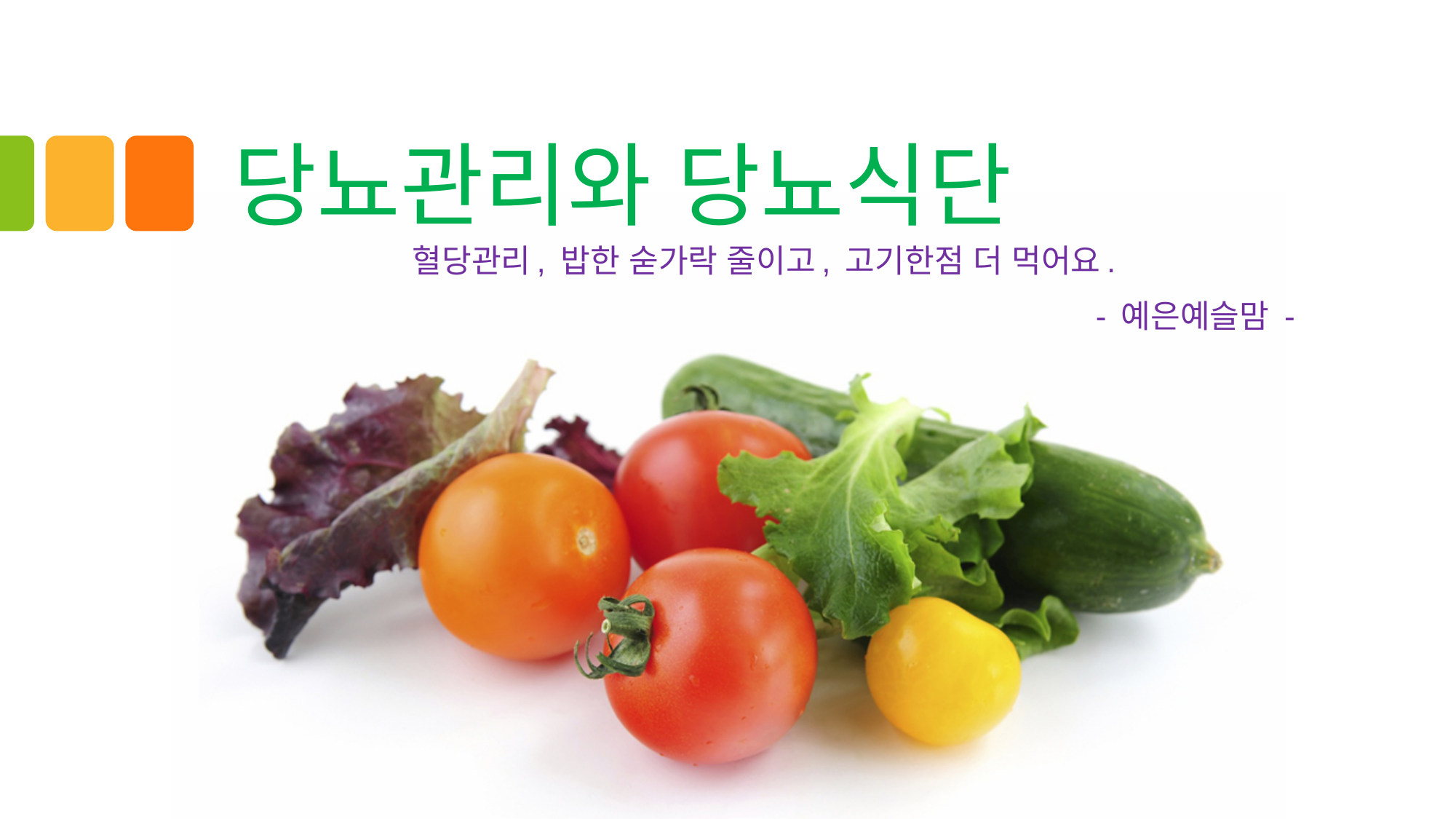

# 당뇨관리와 당뇨식단
혈당관리, 밥한 숟가락 줄이고, 고기한점 더 먹어요.
- 예은예슬맘 -